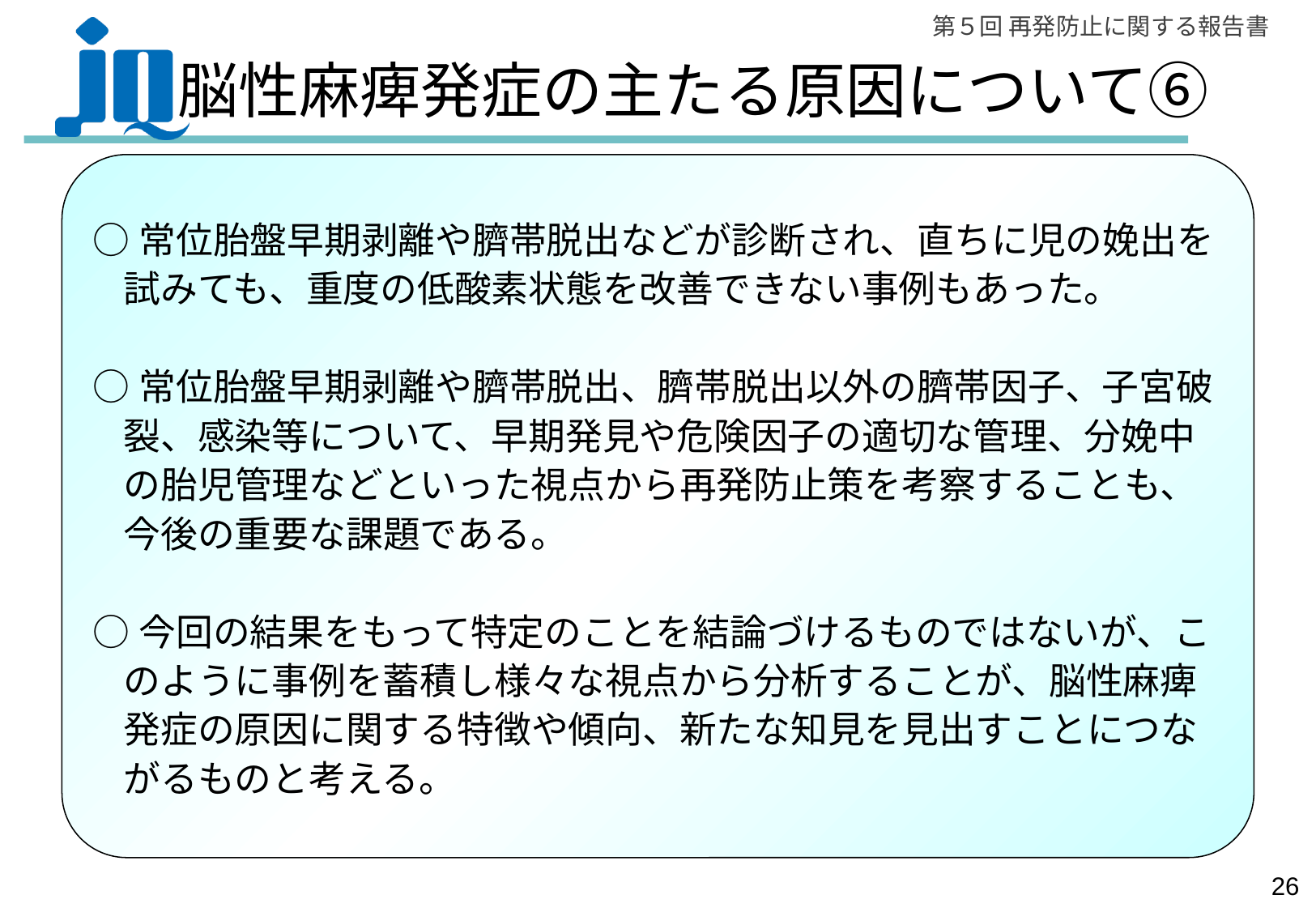

# 脳性麻痺発症の主たる原因について⑥
○常位胎盤早期剥離や臍帯脱出などが診断され、直ちに児の娩出を試みても、重度の低酸素状態を改善できない事例もあった。

○常位胎盤早期剥離や臍帯脱出、臍帯脱出以外の臍帯因子、子宮破裂、感染等について、早期発見や危険因子の適切な管理、分娩中の胎児管理などといった視点から再発防止策を考察することも、今後の重要な課題である。

○今回の結果をもって特定のことを結論づけるものではないが、このように事例を蓄積し様々な視点から分析することが、脳性麻痺発症の原因に関する特徴や傾向、新たな知見を見出すことにつながるものと考える。
26